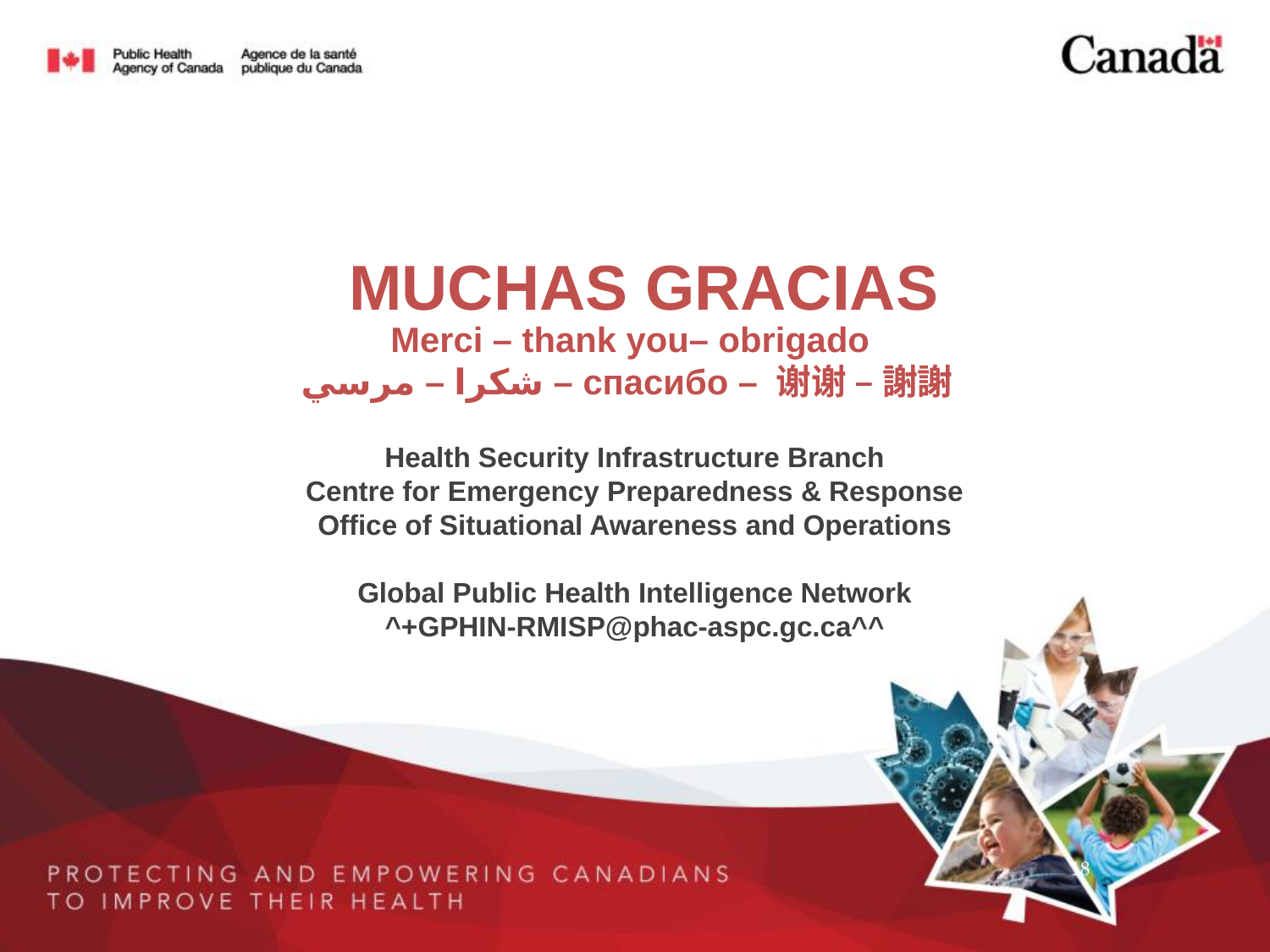

MUCHAS GRACIAS
Merci – thank you– obrigado
شكرا – مرسي – спасибо – 谢谢 – 謝謝
Health Security Infrastructure Branch
Centre for Emergency Preparedness & Response
Office of Situational Awareness and Operations

Global Public Health Intelligence Network
^+GPHIN-RMISP@phac-aspc.gc.ca^^
18